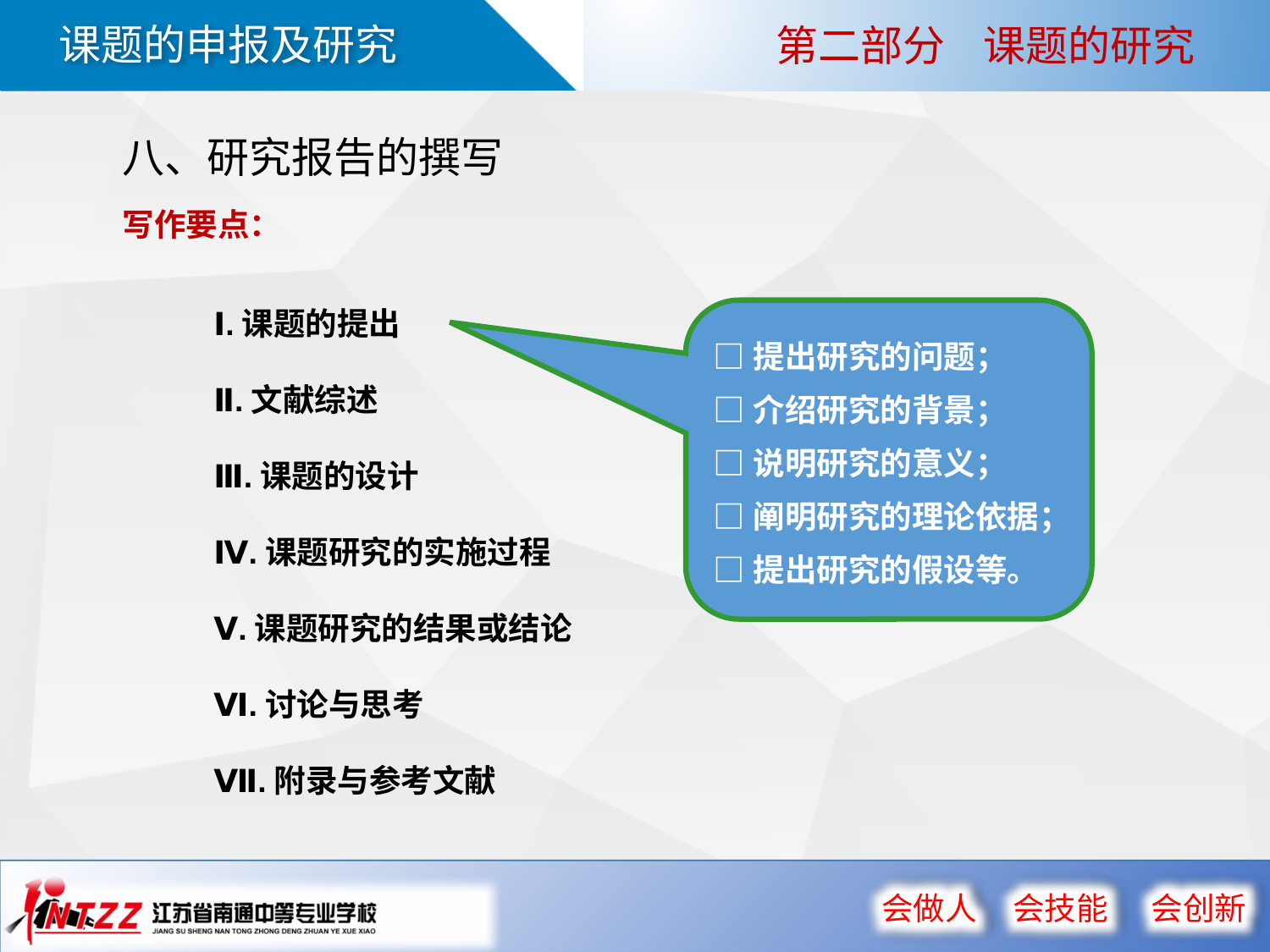

第二部分    课题的研究
八、研究报告的撰写
写作要点：
Ⅰ.课题的提出
Ⅱ.文献综述
Ⅲ.课题的设计
Ⅳ.课题研究的实施过程
Ⅴ.课题研究的结果或结论
Ⅵ.讨论与思考
Ⅶ.附录与参考文献
□提出研究的问题；
□介绍研究的背景；
□说明研究的意义；
□阐明研究的理论依据；
□提出研究的假设等。